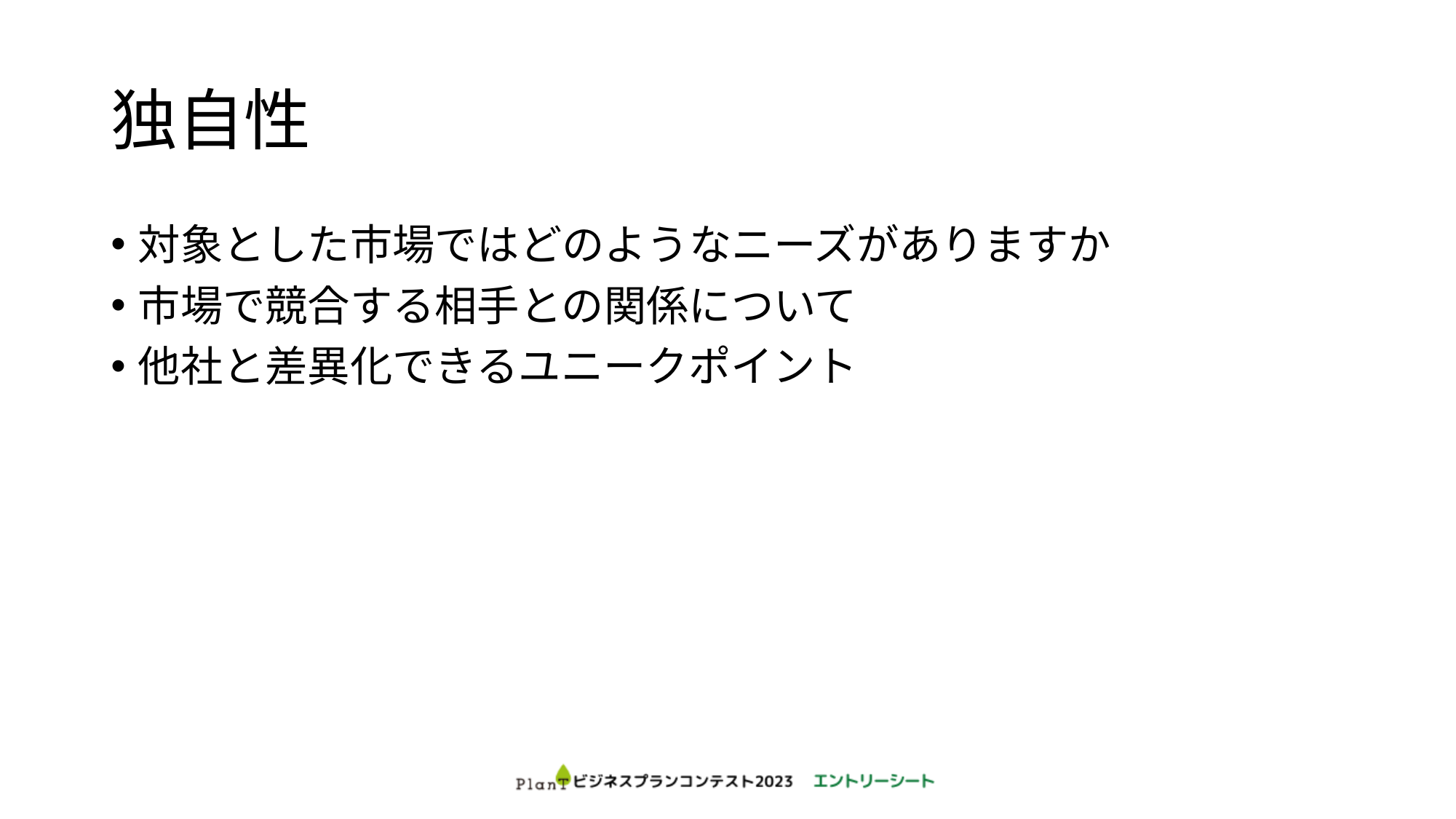

# 独自性
対象とした市場ではどのようなニーズがありますか
市場で競合する相手との関係について
他社と差異化できるユニークポイント